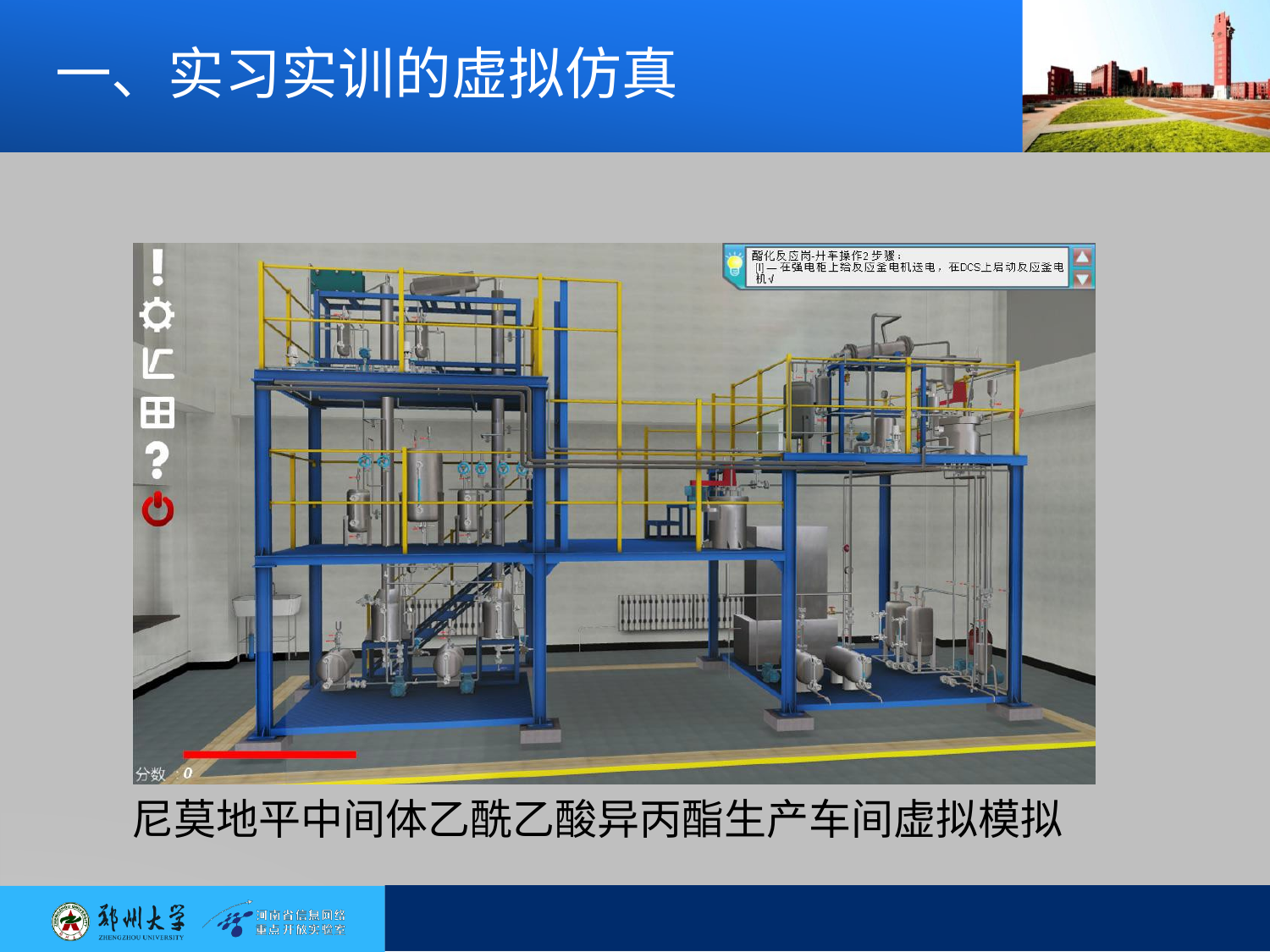

# 一、实习实训的虚拟仿真

尼莫地平中间体乙酰乙酸异丙酯生产车间虚拟模拟